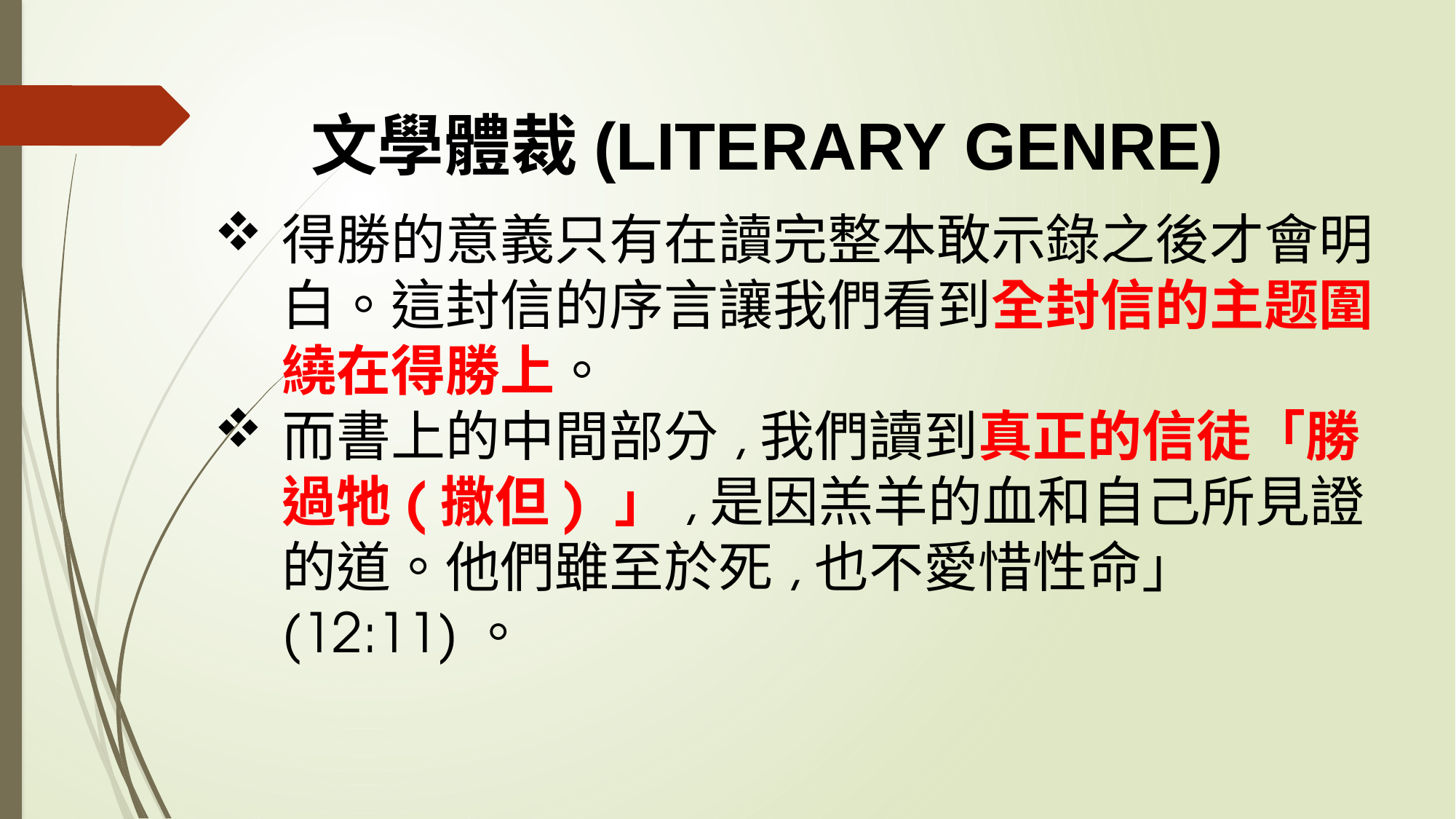

文學體裁(Literary Genre)
得勝的意義只有在讀完整本敢示錄之後才會明白。這封信的序言讓我們看到全封信的主题圍繞在得勝上。
而書上的中間部分,我們讀到真正的信徒「勝過牠(撒但) 」,是因羔羊的血和自己所見證的道。他們雖至於死,也不愛惜性命」(12:11)。